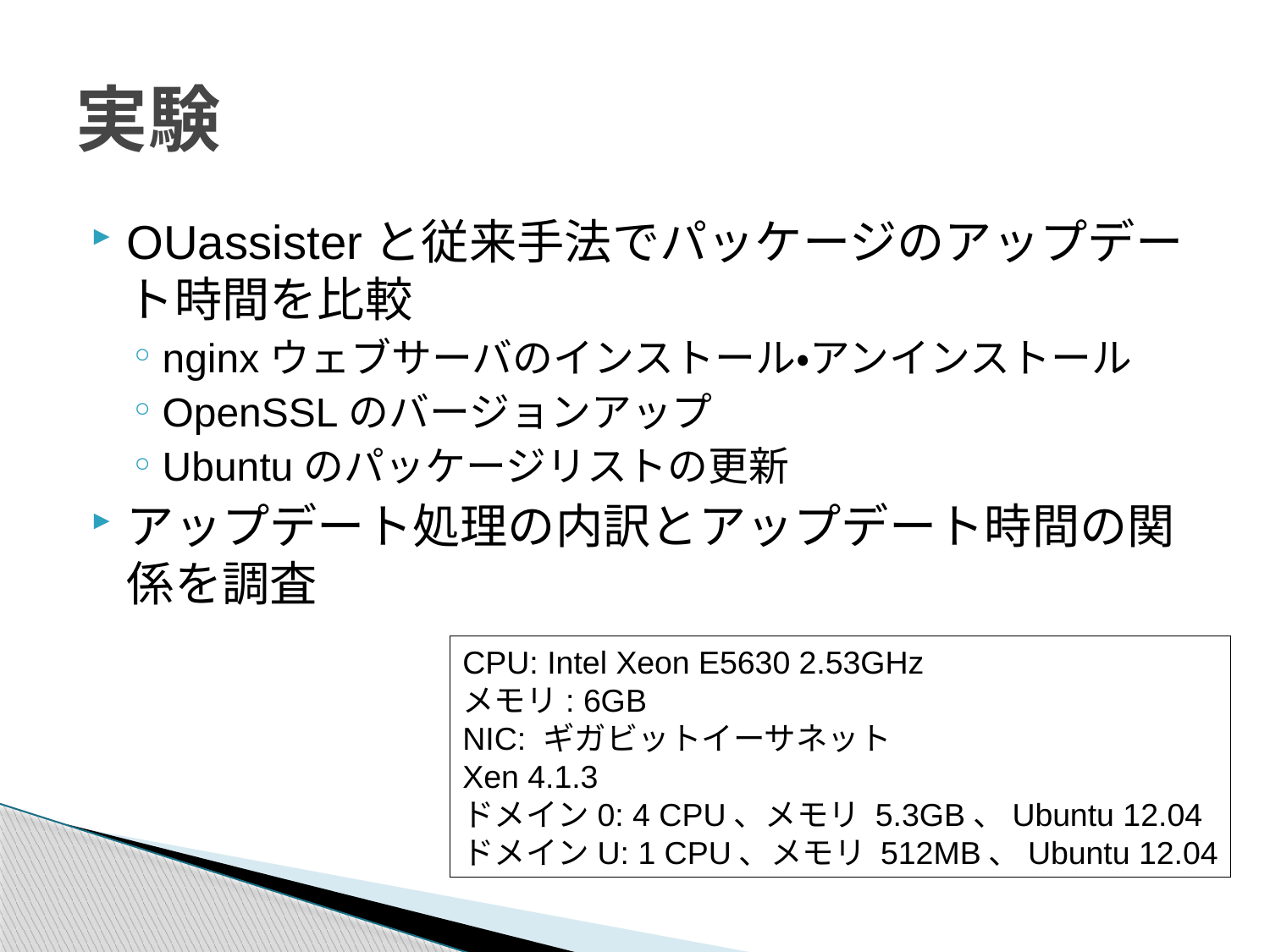

# 実験
OUassisterと従来手法でパッケージのアップデート時間を比較
nginxウェブサーバのインストール・アンインストール
OpenSSLのバージョンアップ
Ubuntuのパッケージリストの更新
アップデート処理の内訳とアップデート時間の関係を調査
CPU: Intel Xeon E5630 2.53GHz
メモリ: 6GB
NIC: ギガビットイーサネット
Xen 4.1.3
ドメイン0: 4 CPU、メモリ 5.3GB、Ubuntu 12.04
ドメインU: 1 CPU、メモリ 512MB、Ubuntu 12.04